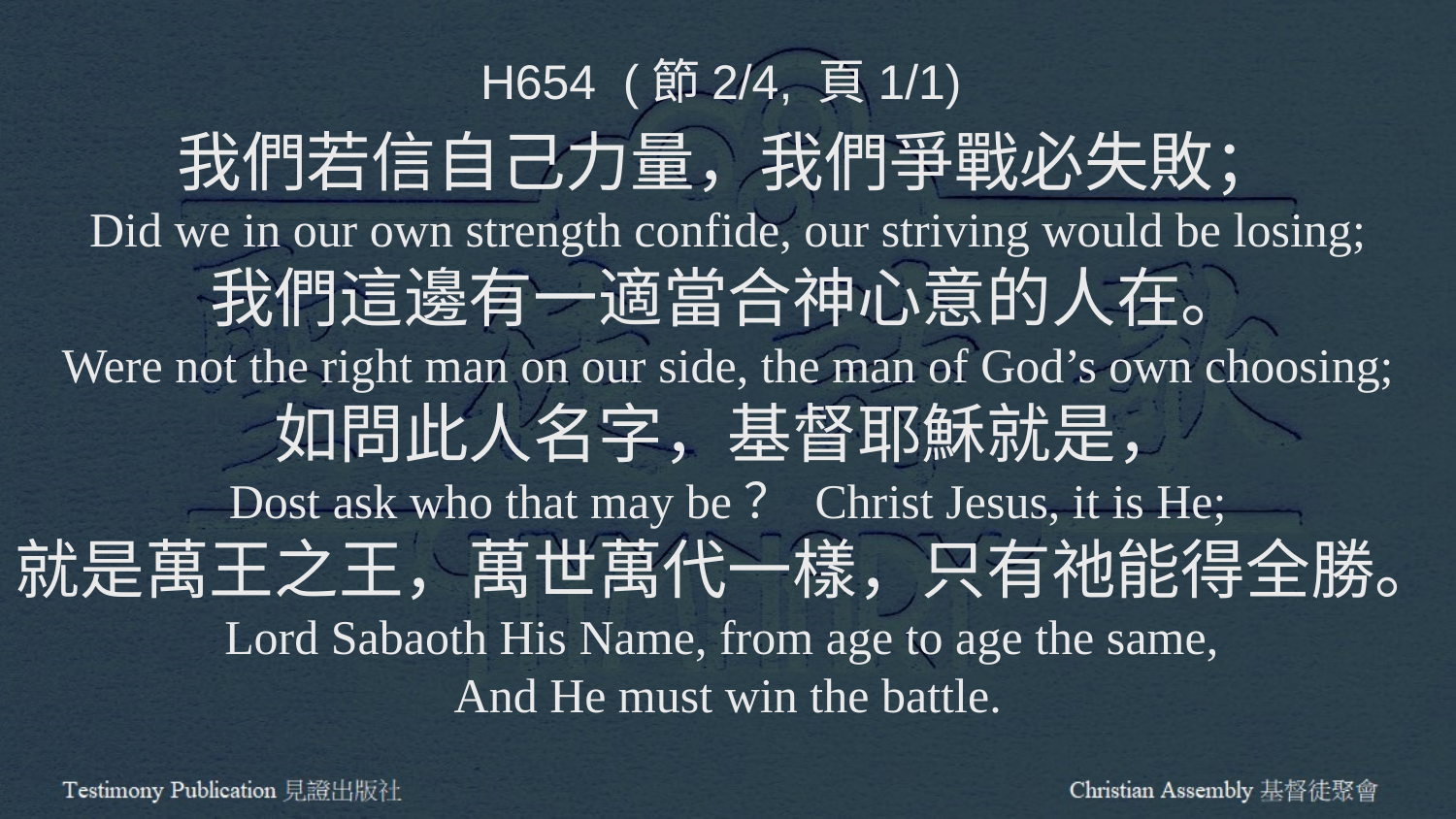

H654  (節2/4, 頁1/1)
我們若信自己力量，我們爭戰必失敗；
Did we in our own strength confide, our striving would be losing;
我們這邊有一適當合神心意的人在。
Were not the right man on our side, the man of God’s own choosing;
如問此人名字，基督耶穌就是，
Dost ask who that may be？ Christ Jesus, it is He;
就是萬王之王，萬世萬代一樣，只有祂能得全勝。
Lord Sabaoth His Name, from age to age the same,
And He must win the battle.